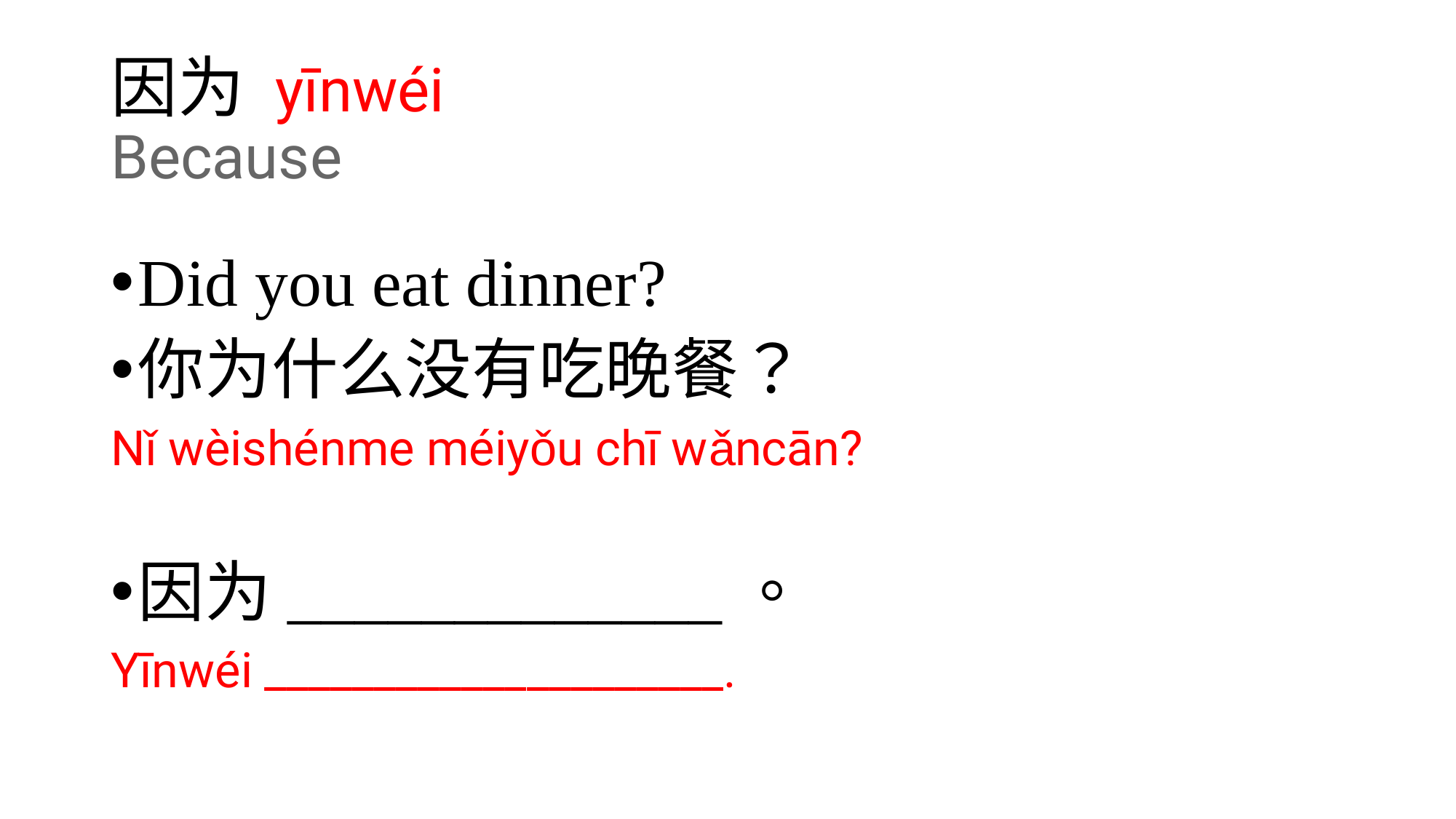

# 因为 yīnwéi Because
Did you eat dinner?
你为什么没有吃晚餐？
Nǐ wèishénme méiyǒu chī wǎncān?

因为_____________。
Yīnwéi _____________________.